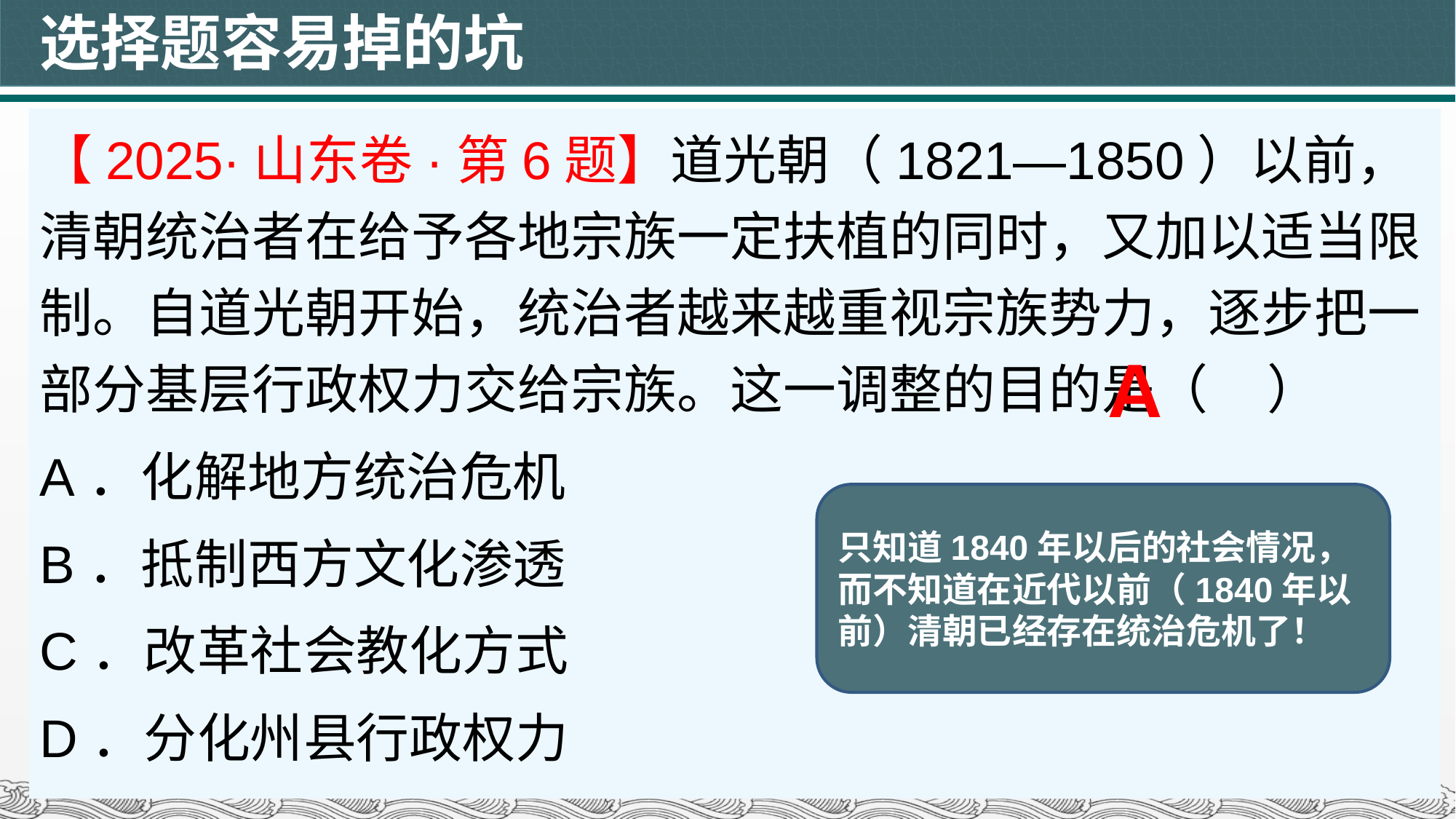

# 选择题容易掉的坑
【2025·山东卷·第6题】道光朝（1821—1850）以前，清朝统治者在给予各地宗族一定扶植的同时，又加以适当限制。自道光朝开始，统治者越来越重视宗族势力，逐步把一部分基层行政权力交给宗族。这一调整的目的是（     ）
A．化解地方统治危机
B．抵制西方文化渗透
C．改革社会教化方式
D．分化州县行政权力
A
只知道1840年以后的社会情况，而不知道在近代以前（1840年以前）清朝已经存在统治危机了！